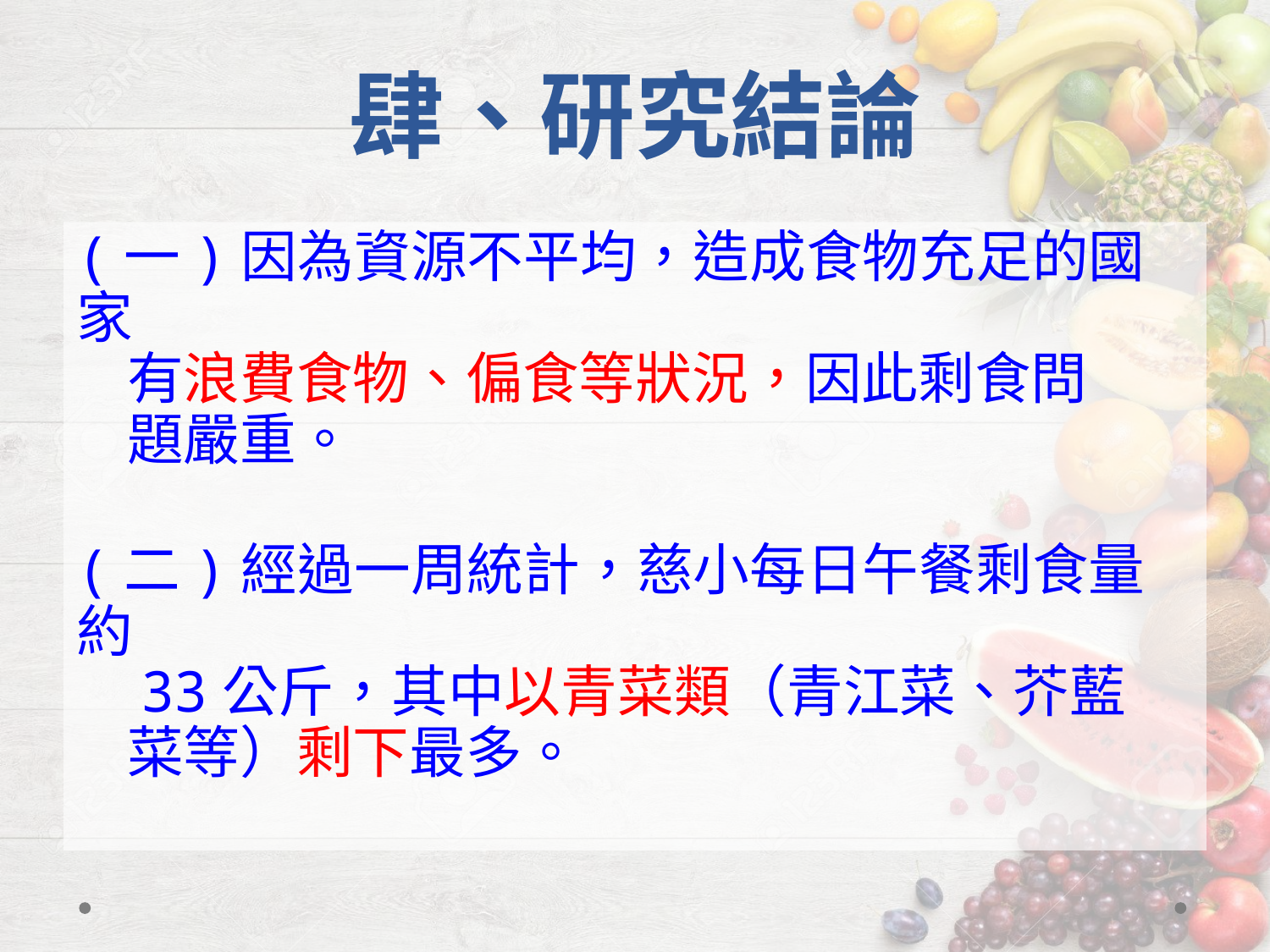

# 肆、研究結論
(一)因為資源不平均，造成食物充足的國家
    有浪費食物、偏食等狀況，因此剩食問
    題嚴重。

(二)經過一周統計，慈小每日午餐剩食量約
    33公斤，其中以青菜類（青江菜、芥藍
    菜等）剩下最多。